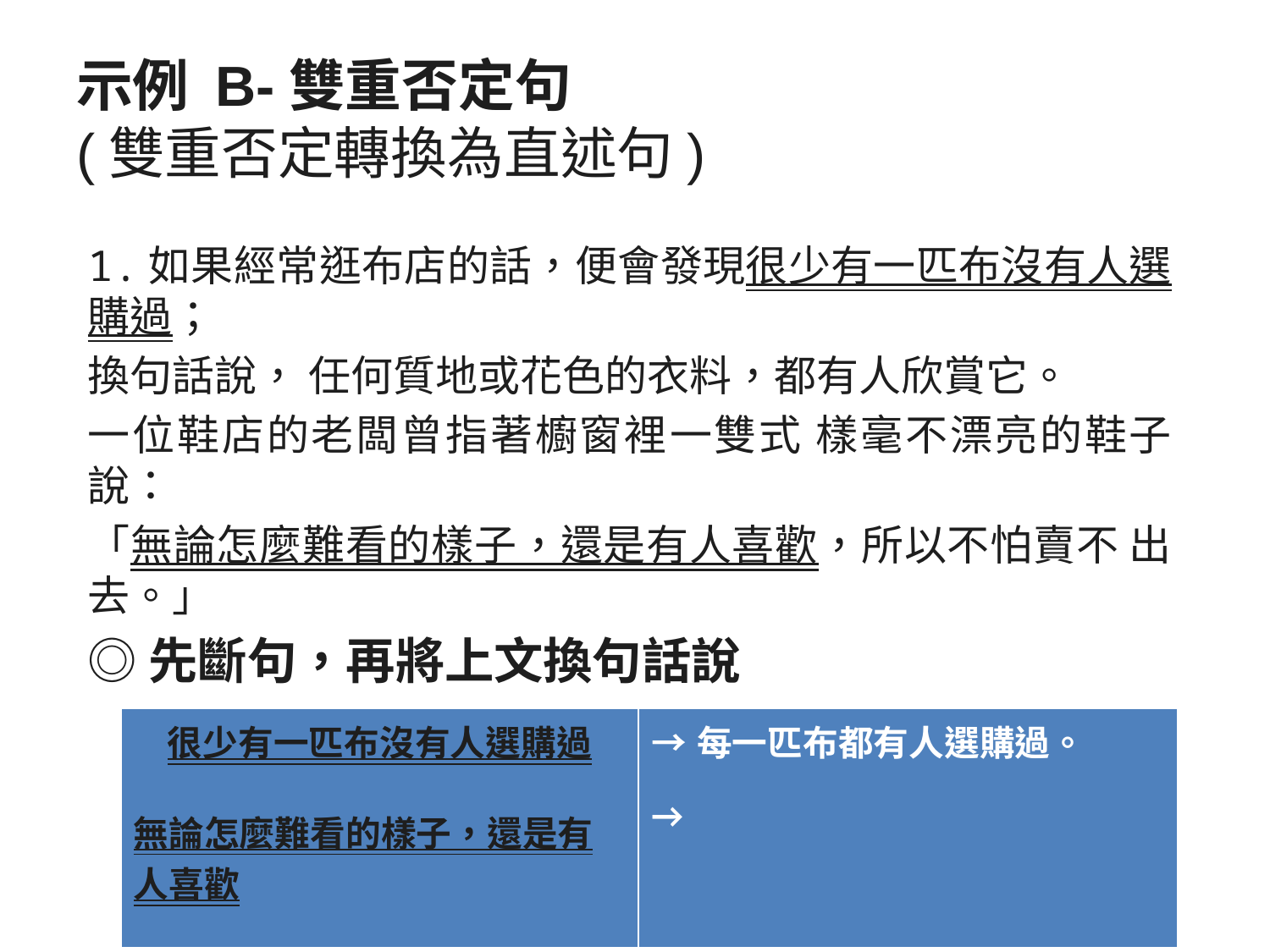

# 示例 B-雙重否定句 (雙重否定轉換為直述句)
1.如果經常逛布店的話，便會發現很少有一匹布沒有人選購過；
換句話說， 任何質地或花色的衣料，都有人欣賞它。
一位鞋店的老闆曾指著櫥窗裡一雙式 樣毫不漂亮的鞋子說：
「無論怎麼難看的樣子，還是有人喜歡，所以不怕賣不 出去。」
◎先斷句，再將上文換句話說

| 很少有一匹布沒有人選購過 無論怎麼難看的樣子，還是有人喜歡 | →每一匹布都有人選購過。 → |
| --- | --- |